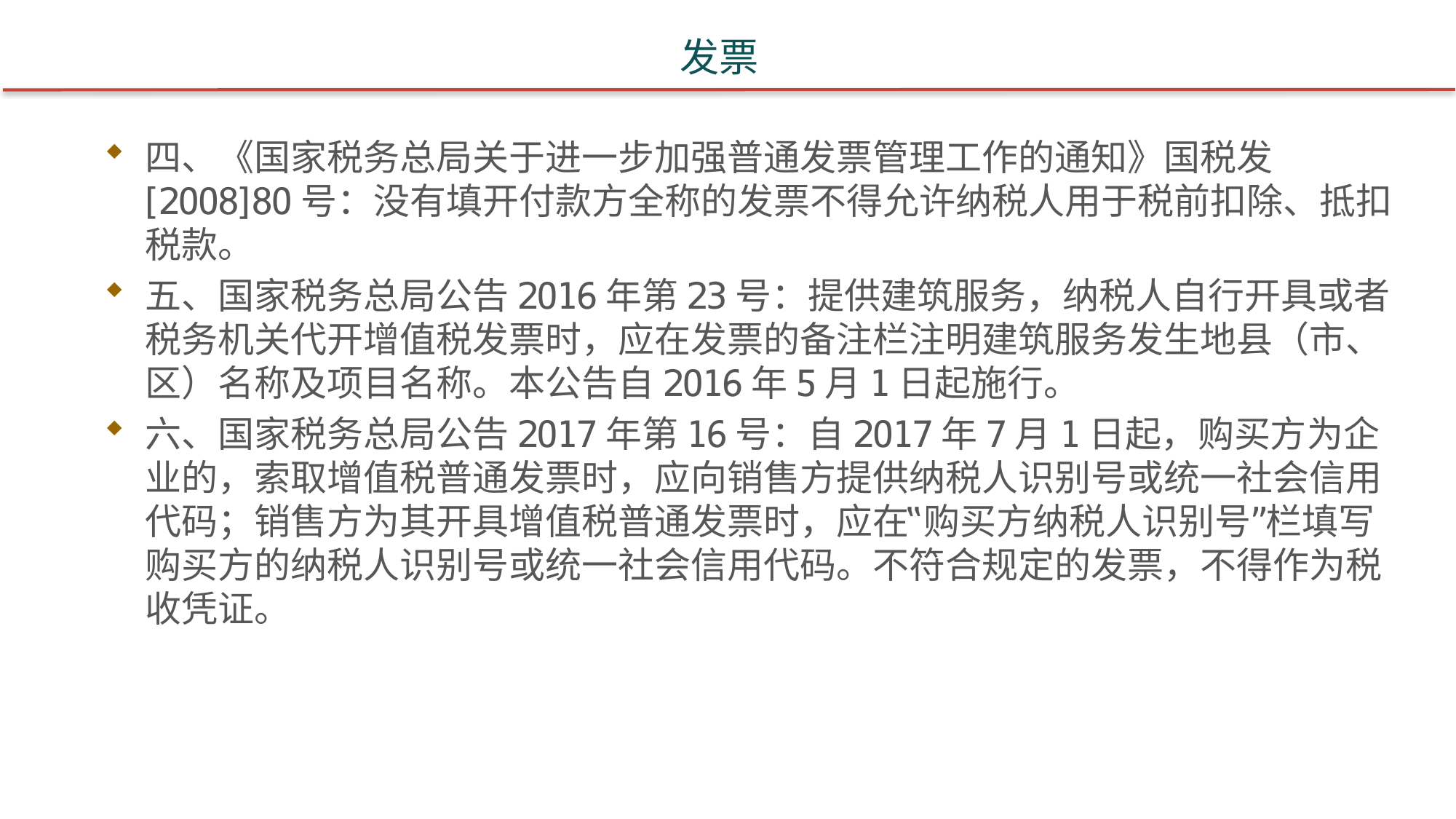

# 发票
四、《国家税务总局关于进一步加强普通发票管理工作的通知》国税发[2008]80号：没有填开付款方全称的发票不得允许纳税人用于税前扣除、抵扣税款。
五、国家税务总局公告2016年第23号：提供建筑服务，纳税人自行开具或者税务机关代开增值税发票时，应在发票的备注栏注明建筑服务发生地县（市、区）名称及项目名称。本公告自2016年5月1日起施行。
六、国家税务总局公告2017年第16号：自2017年7月1日起，购买方为企业的，索取增值税普通发票时，应向销售方提供纳税人识别号或统一社会信用代码；销售方为其开具增值税普通发票时，应在“购买方纳税人识别号”栏填写购买方的纳税人识别号或统一社会信用代码。不符合规定的发票，不得作为税收凭证。